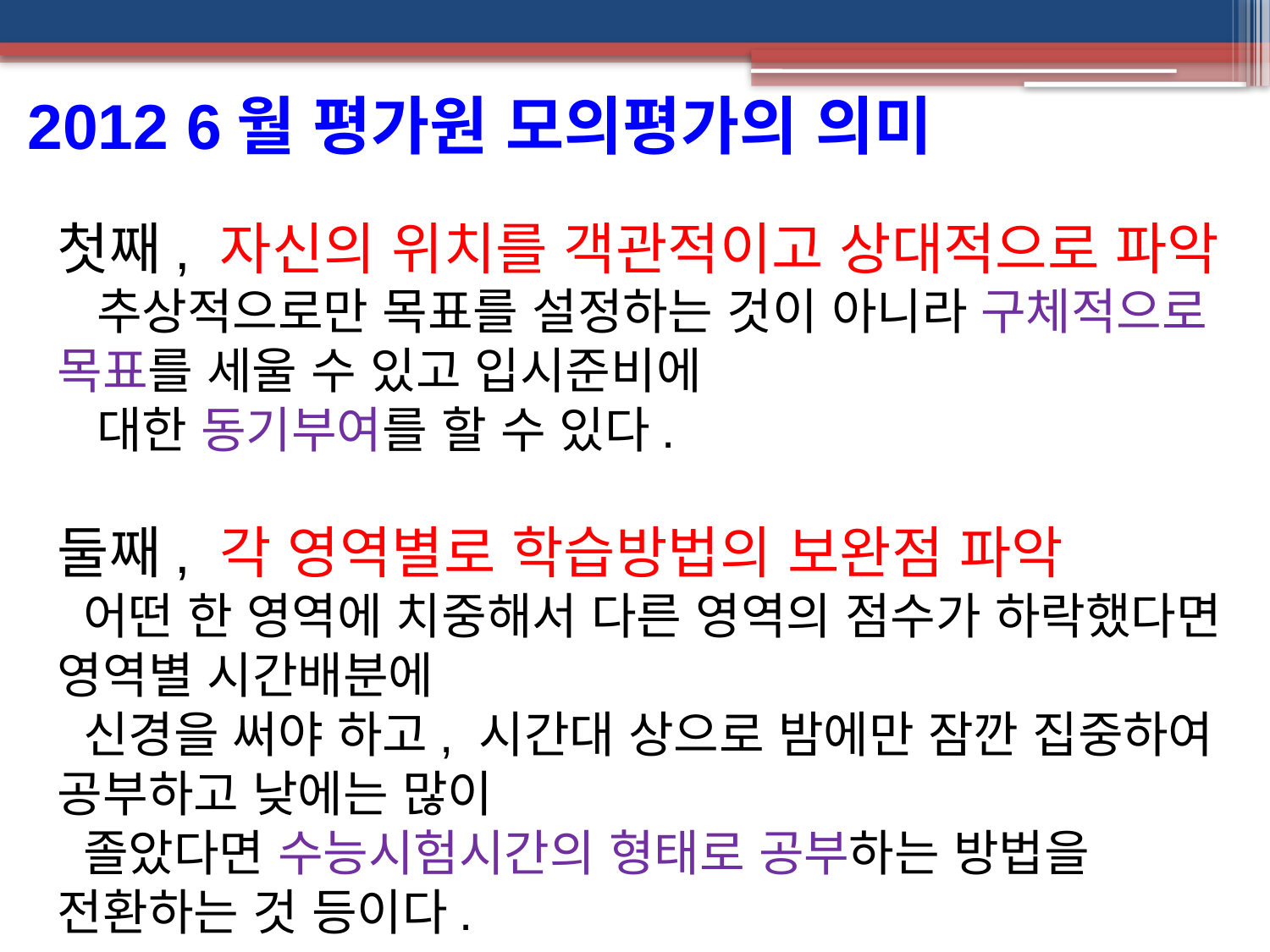

2012 6월 평가원 모의평가의 의미
첫째, 자신의 위치를 객관적이고 상대적으로 파악
  추상적으로만 목표를 설정하는 것이 아니라 구체적으로 목표를 세울 수 있고 입시준비에
  대한 동기부여를 할 수 있다.

둘째, 각 영역별로 학습방법의 보완점 파악
 어떤 한 영역에 치중해서 다른 영역의 점수가 하락했다면 영역별 시간배분에
 신경을 써야 하고, 시간대 상으로 밤에만 잠깐 집중하여 공부하고 낮에는 많이
 졸았다면 수능시험시간의 형태로 공부하는 방법을 전환하는 것 등이다.

셋째, 영역별 취약점을 보완할 학습계획 수립 도구
 지금까지 공부한 결과 개념이 확실하게 정립되어 있는지를 파악하는 것이 중요